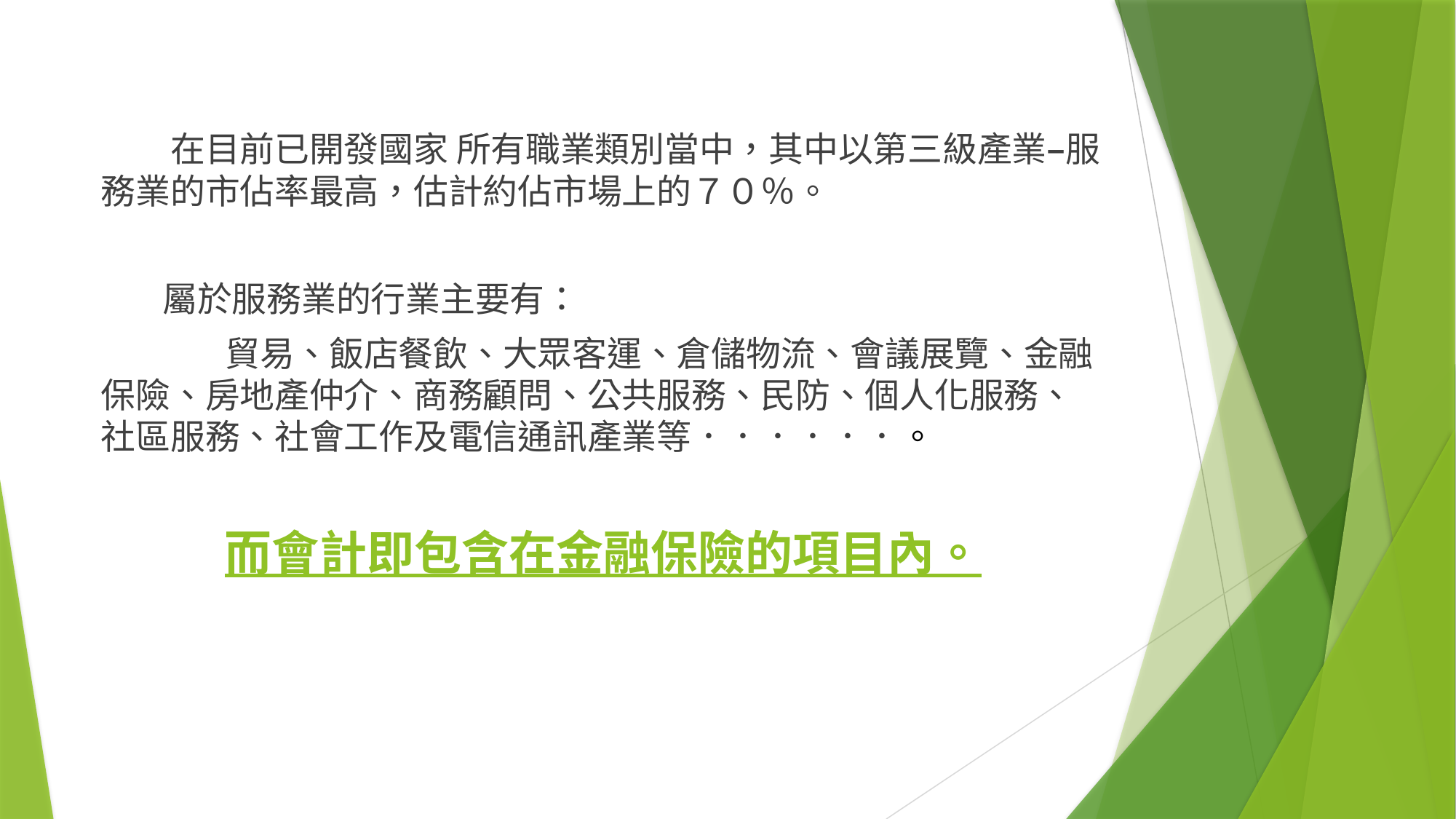

在目前已開發國家 所有職業類別當中，其中以第三級產業–服務業的市佔率最高，估計約佔市場上的７０％。

       屬於服務業的行業主要有：
　　       貿易、飯店餐飲、大眾客運、倉儲物流、會議展覽、金融保險、房地產仲介、商務顧問、公共服務、民防、個人化服務、社區服務、社會工作及電信通訊產業等．．．．．．。

而會計即包含在金融保險的項目內。